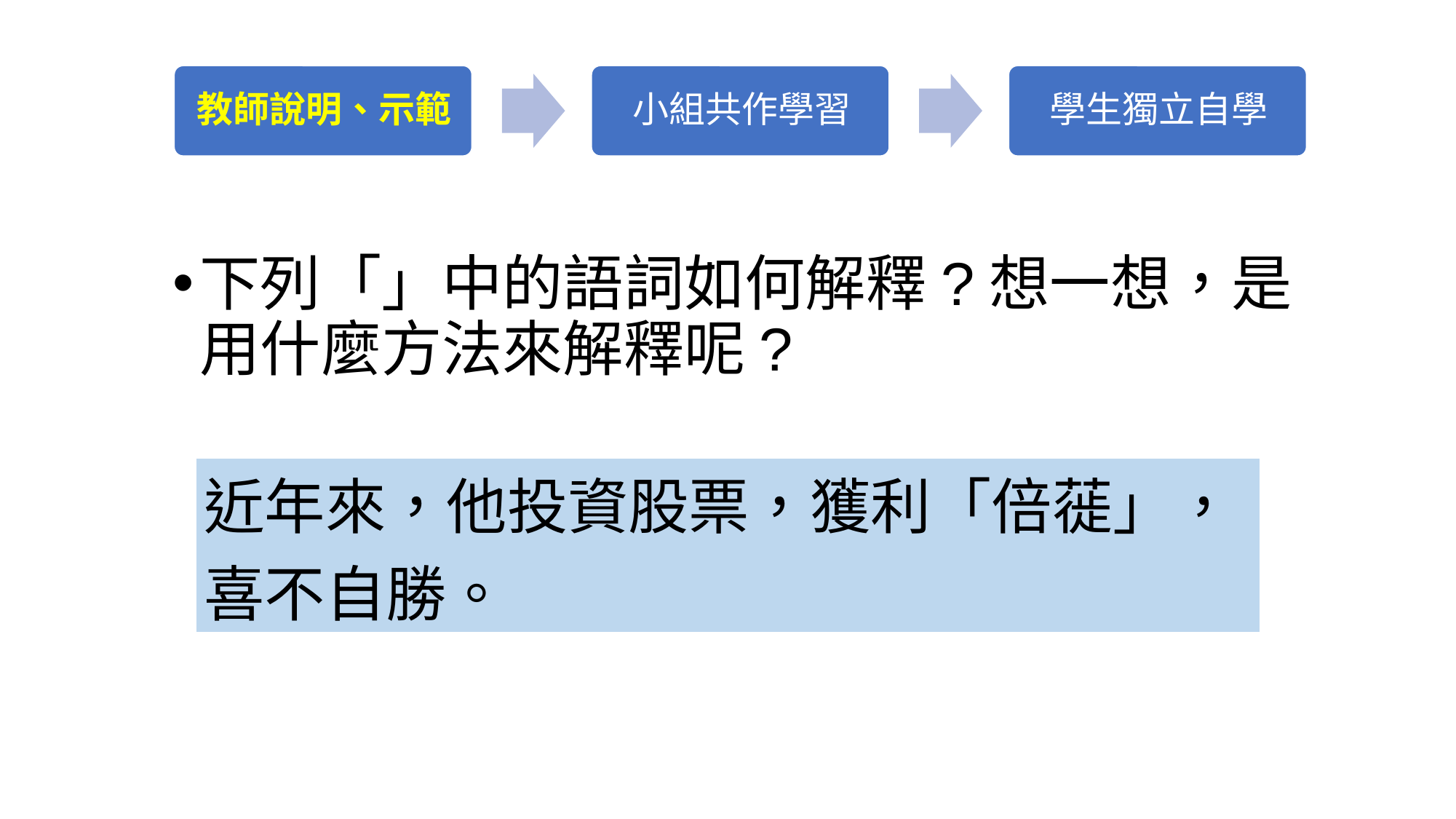

教師說明、示範

小組共作學習

學生獨立自學
下列「」中的語詞如何解釋?想一想，是用什麼方法來解釋呢?

| 近年來，他投資股票，獲利「倍蓰」，喜不自勝。 |
| --- |